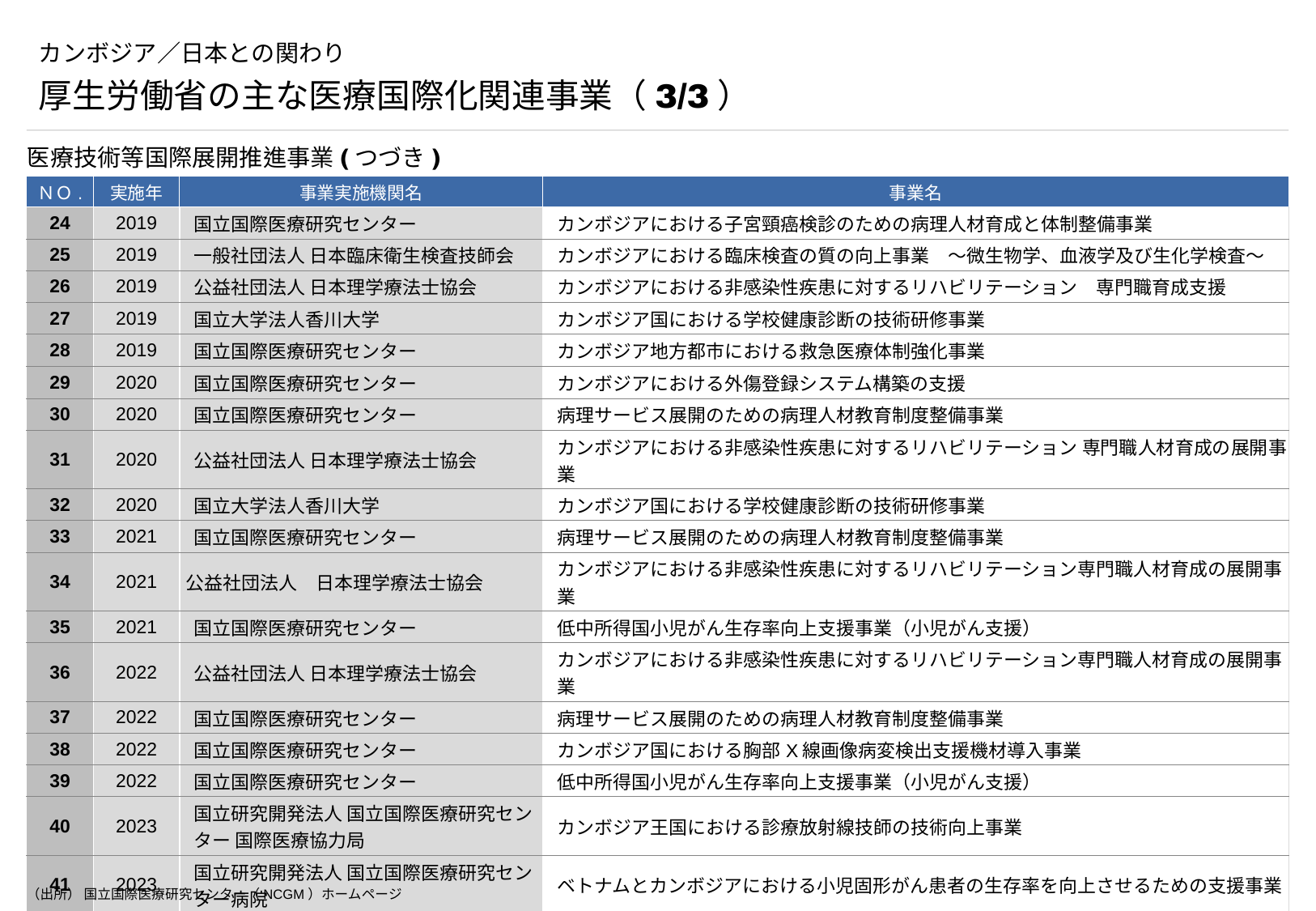

# カンボジア／日本との関わり
厚生労働省の主な医療国際化関連事業（3/3）
医療技術等国際展開推進事業(つづき)
| ＮＯ. | 実施年 | 事業実施機関名 | 事業名 |
| --- | --- | --- | --- |
| 24 | 2019 | 国立国際医療研究センター | カンボジアにおける子宮頸癌検診のための病理人材育成と体制整備事業 |
| 25 | 2019 | 一般社団法人 日本臨床衛生検査技師会 | カンボジアにおける臨床検査の質の向上事業　～微生物学、血液学及び生化学検査～ |
| 26 | 2019 | 公益社団法人 日本理学療法士協会 | カンボジアにおける非感染性疾患に対するリハビリテーション　専門職育成支援 |
| 27 | 2019 | 国立大学法人香川大学 | カンボジア国における学校健康診断の技術研修事業 |
| 28 | 2019 | 国立国際医療研究センター | カンボジア地方都市における救急医療体制強化事業 |
| 29 | 2020 | 国立国際医療研究センター | カンボジアにおける外傷登録システム構築の支援 |
| 30 | 2020 | 国立国際医療研究センター | 病理サービス展開のための病理人材教育制度整備事業 |
| 31 | 2020 | 公益社団法人 日本理学療法士協会 | カンボジアにおける非感染性疾患に対するリハビリテーション 専門職人材育成の展開事業 |
| 32 | 2020 | 国立大学法人香川大学 | カンボジア国における学校健康診断の技術研修事業 |
| 33 | 2021 | 国立国際医療研究センター | 病理サービス展開のための病理人材教育制度整備事業 |
| 34 | 2021 | 公益社団法人　日本理学療法士協会 | カンボジアにおける非感染性疾患に対するリハビリテーション専門職人材育成の展開事業 |
| 35 | 2021 | 国立国際医療研究センター | 低中所得国小児がん生存率向上支援事業（小児がん支援） |
| 36 | 2022 | 公益社団法人 日本理学療法士協会 | カンボジアにおける非感染性疾患に対するリハビリテーション専門職人材育成の展開事業 |
| 37 | 2022 | 国立国際医療研究センター | 病理サービス展開のための病理人材教育制度整備事業 |
| 38 | 2022 | 国立国際医療研究センター | カンボジア国における胸部X線画像病変検出支援機材導入事業 |
| 39 | 2022 | 国立国際医療研究センター | 低中所得国小児がん生存率向上支援事業（小児がん支援） |
| 40 | 2023 | 国立研究開発法人 国立国際医療研究センター 国際医療協力局 | カンボジア王国における診療放射線技師の技術向上事業 |
| 41 | 2023 | 国立研究開発法人 国立国際医療研究センター病院 | ベトナムとカンボジアにおける小児固形がん患者の生存率を向上させるための支援事業 |
| 42 | 2023 | 国立研究開発法人 国立国際医療研究センター 国際医療協力局 | カンボジアにおける持続可能な病理教育提供のための指導者養成事業 |
（出所） 国立国際医療研究センター（NCGM）ホームページ